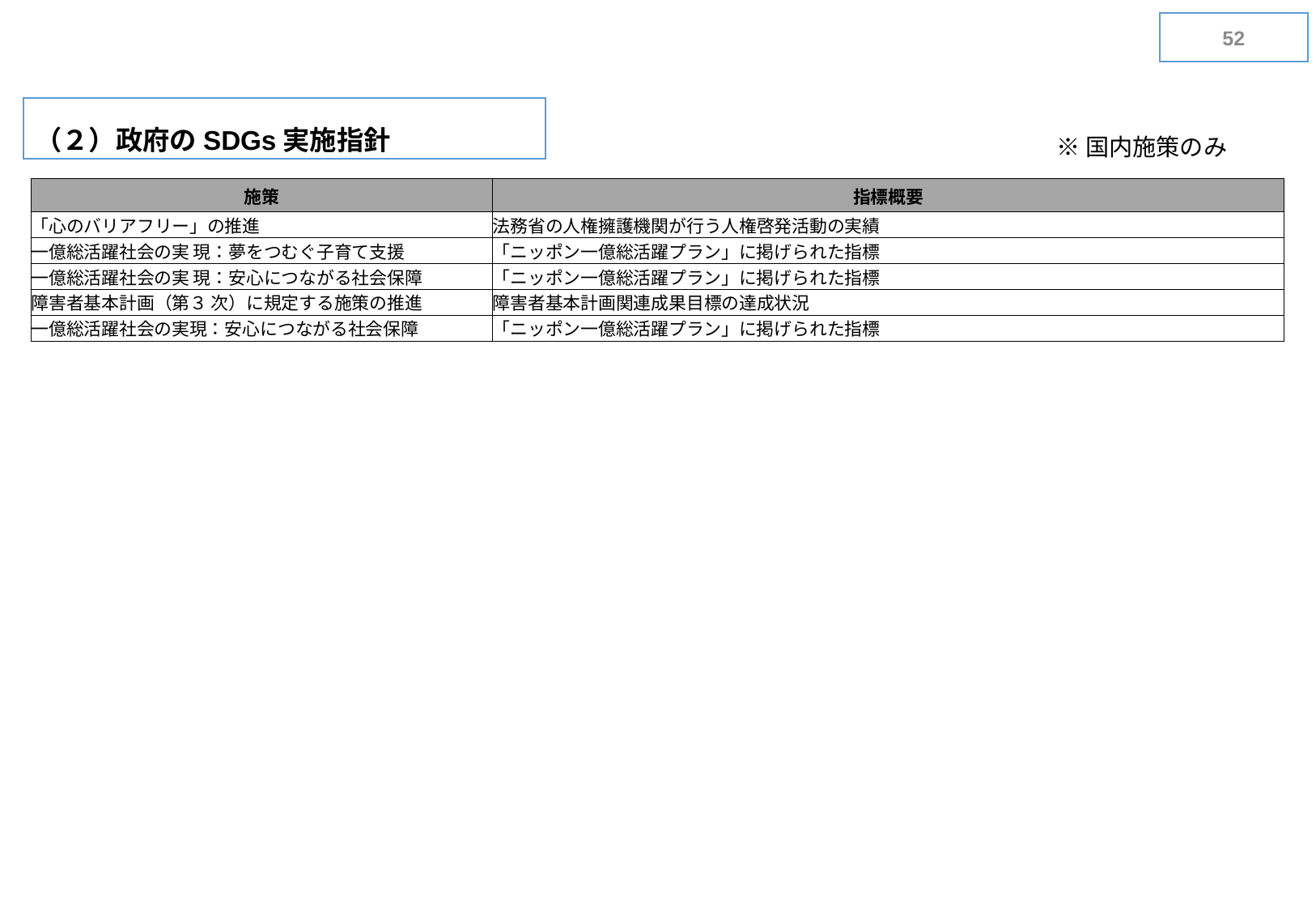

52
（２）政府のSDGs実施指針
※国内施策のみ
| 施策 | 指標概要 |
| --- | --- |
| 「心のバリアフリー」の推進 | 法務省の人権擁護機関が行う人権啓発活動の実績 |
| 一億総活躍社会の実 現：夢をつむぐ子育て支援 | 「ニッポン一億総活躍プラン」に掲げられた指標 |
| 一億総活躍社会の実 現：安心につながる社会保障 | 「ニッポン一億総活躍プラン」に掲げられた指標 |
| 障害者基本計画（第３ 次）に規定する施策の推進 | 障害者基本計画関連成果目標の達成状況 |
| 一億総活躍社会の実現：安心につながる社会保障 | 「ニッポン一億総活躍プラン」に掲げられた指標 |